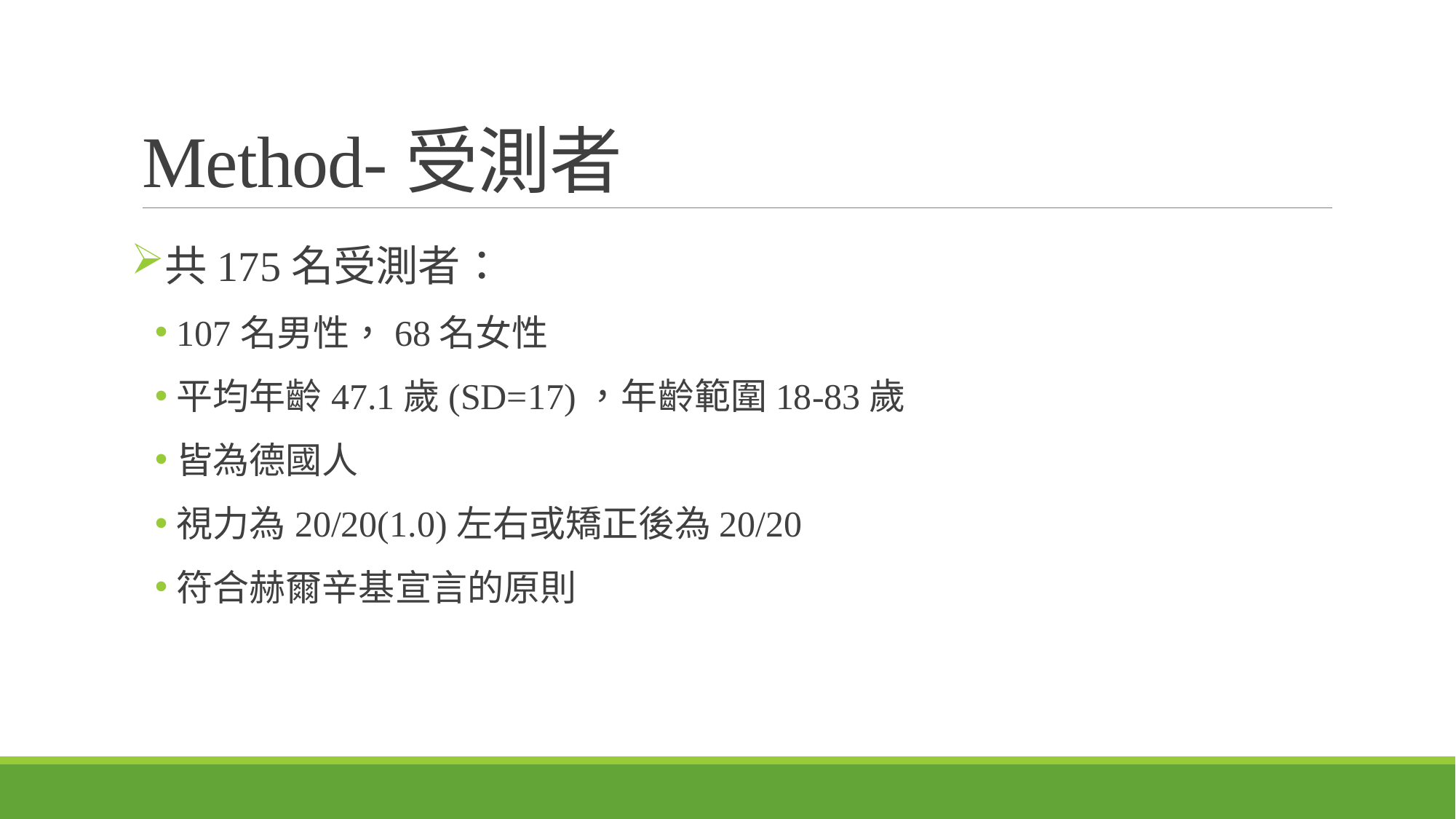

# Method-受測者
共175名受測者：
107名男性，68名女性
平均年齡47.1歲(SD=17)，年齡範圍18-83歲
皆為德國人
視力為20/20(1.0)左右或矯正後為20/20
符合赫爾辛基宣言的原則